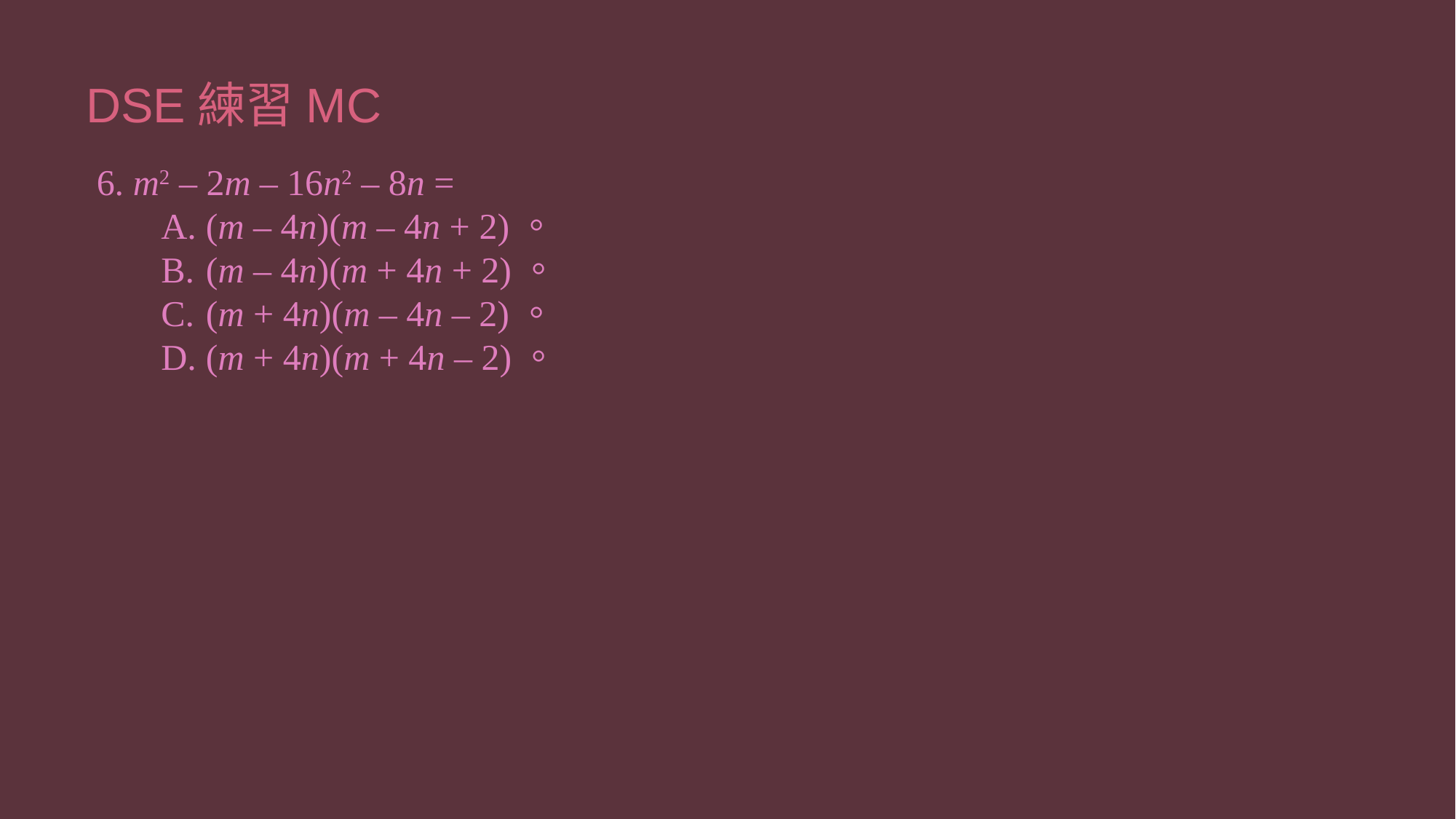

# DSE練習MC
6. m2 – 2m – 16n2 – 8n =
		A.	(m – 4n)(m – 4n + 2)。
		B.	(m – 4n)(m + 4n + 2)。
		C.	(m + 4n)(m – 4n – 2)。
		D.	(m + 4n)(m + 4n – 2)。